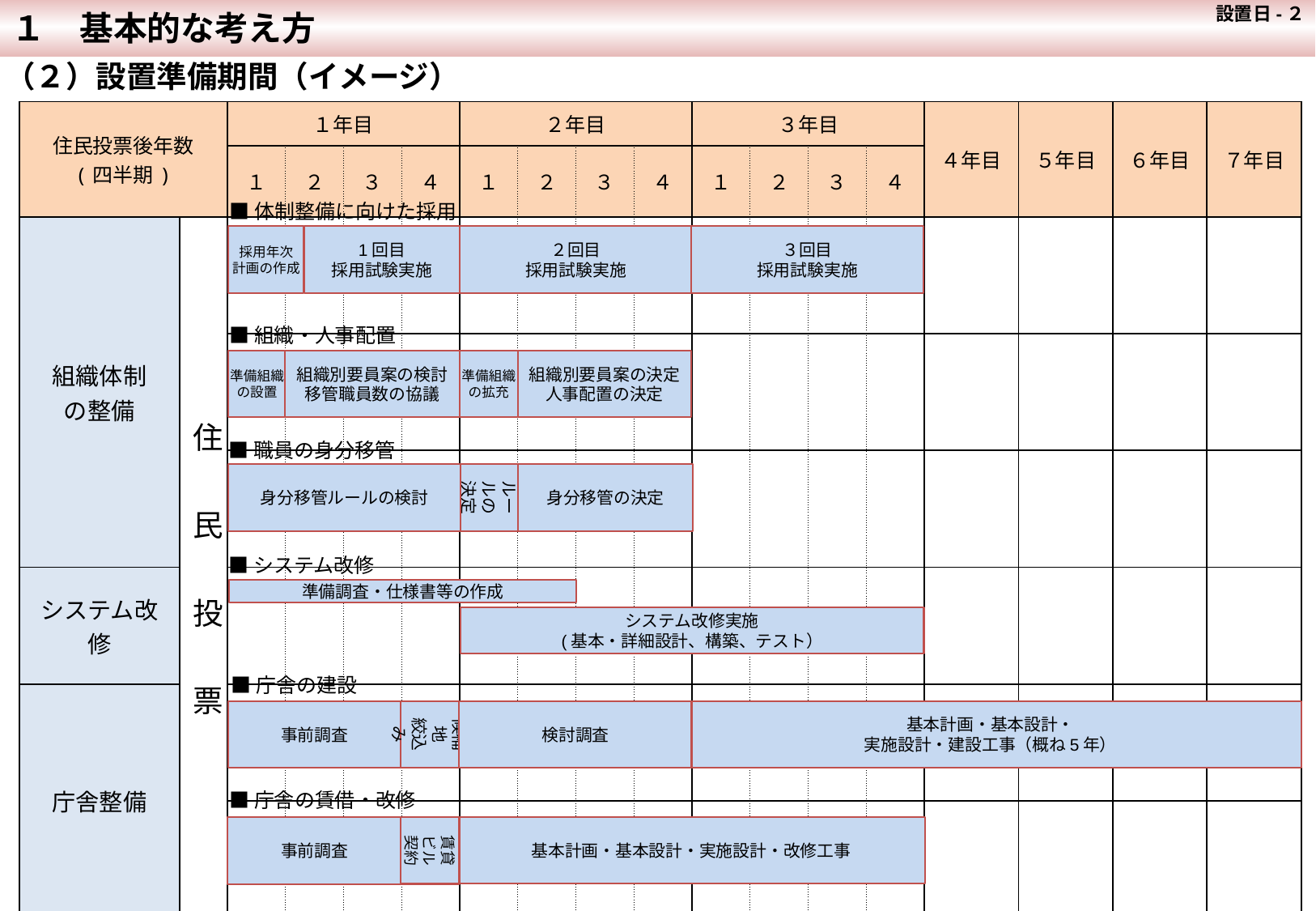

設置日-２
１　基本的な考え方
（２）設置準備期間（イメージ）
| 住民投票後年数 (四半期) |  | １年目 |  |  |  | ２年目 |  |  |  | ３年目 |  |  |  | ４年目 | ５年目 | ６年目 | ７年目 |
| --- | --- | --- | --- | --- | --- | --- | --- | --- | --- | --- | --- | --- | --- | --- | --- | --- | --- |
|  |  | １ | ２ | ３ | ４ | １ | ２ | ３ | ４ | １ | ２ | ３ | ４ |  |  |  |  |
| 組織体制 の整備 | 住　民　投　票 |  |  |  |  |  |  |  |  |  |  |  |  |  |  |  |  |
|  |  |  |  |  |  |  |  |  |  |  |  |  |  |  |  |  |  |
|  |  |  |  |  |  |  |  |  |  |  |  |  |  |  |  |  |  |
| システム改修 |  |  |  |  |  |  |  |  |  |  |  |  |  |  |  |  |  |
| 庁舎整備 |  |  |  |  |  |  |  |  |  |  |  |  |  |  |  |  |  |
|  |  |  |  |  |  |  |  |  |  |  |  |  |  |  |  |  |  |
■体制整備に向けた採用
採用年次
計画の作成
1回目
採用試験実施
２回目
採用試験実施
３回目
採用試験実施
■組織・人事配置
準備組織の設置
組織別要員案の検討移管職員数の協議
準備組織の拡充
組織別要員案の決定
人事配置の決定
■職員の身分移管
身分移管ルールの検討
ルールの決定
身分移管の決定
■システム改修
準備調査・仕様書等の作成
システム改修実施
(基本・詳細設計、構築、テスト）
■庁舎の建設
事前調査
候補地
絞込み
検討調査
基本計画・基本設計・
実施設計・建設工事（概ね5年）
■庁舎の賃借・改修
事前調査
基本計画・基本設計・実施設計・改修工事
賃貸
ビル
契約